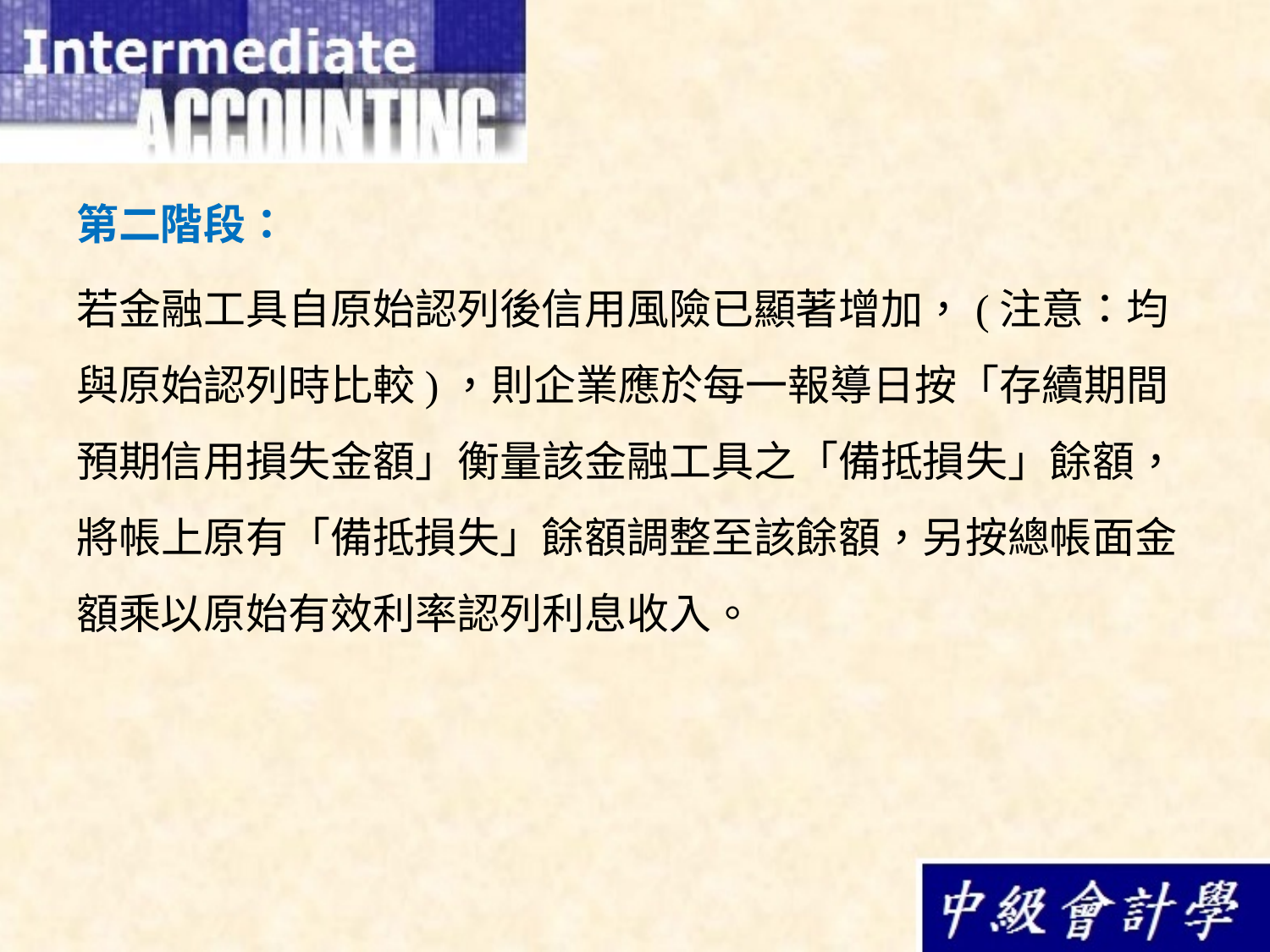

第二階段：
若金融工具自原始認列後信用風險已顯著增加，(注意：均與原始認列時比較)，則企業應於每一報導日按「存續期間預期信用損失金額」衡量該金融工具之「備抵損失」餘額，將帳上原有「備抵損失」餘額調整至該餘額，另按總帳面金額乘以原始有效利率認列利息收入。